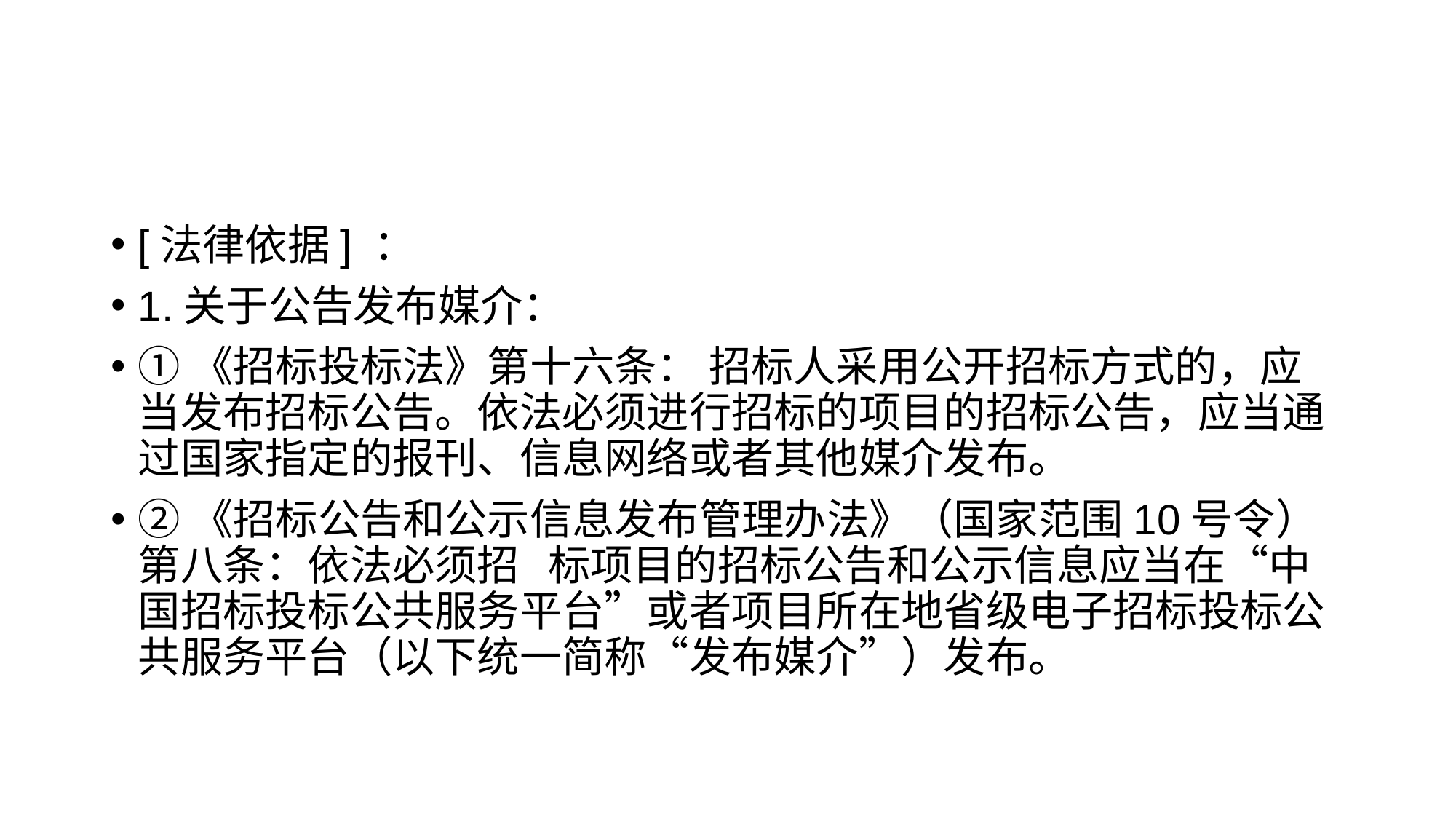

#
[法律依据] ：
1.关于公告发布媒介：
①《招标投标法》第十六条： 招标人采用公开招标方式的，应当发布招标公告。依法必须进行招标的项目的招标公告，应当通过国家指定的报刊、信息网络或者其他媒介发布。
②《招标公告和公示信息发布管理办法》（国家范围10号令）第八条：依法必须招   标项目的招标公告和公示信息应当在“中国招标投标公共服务平台”或者项目所在地省级电子招标投标公共服务平台（以下统一简称“发布媒介”）发布。